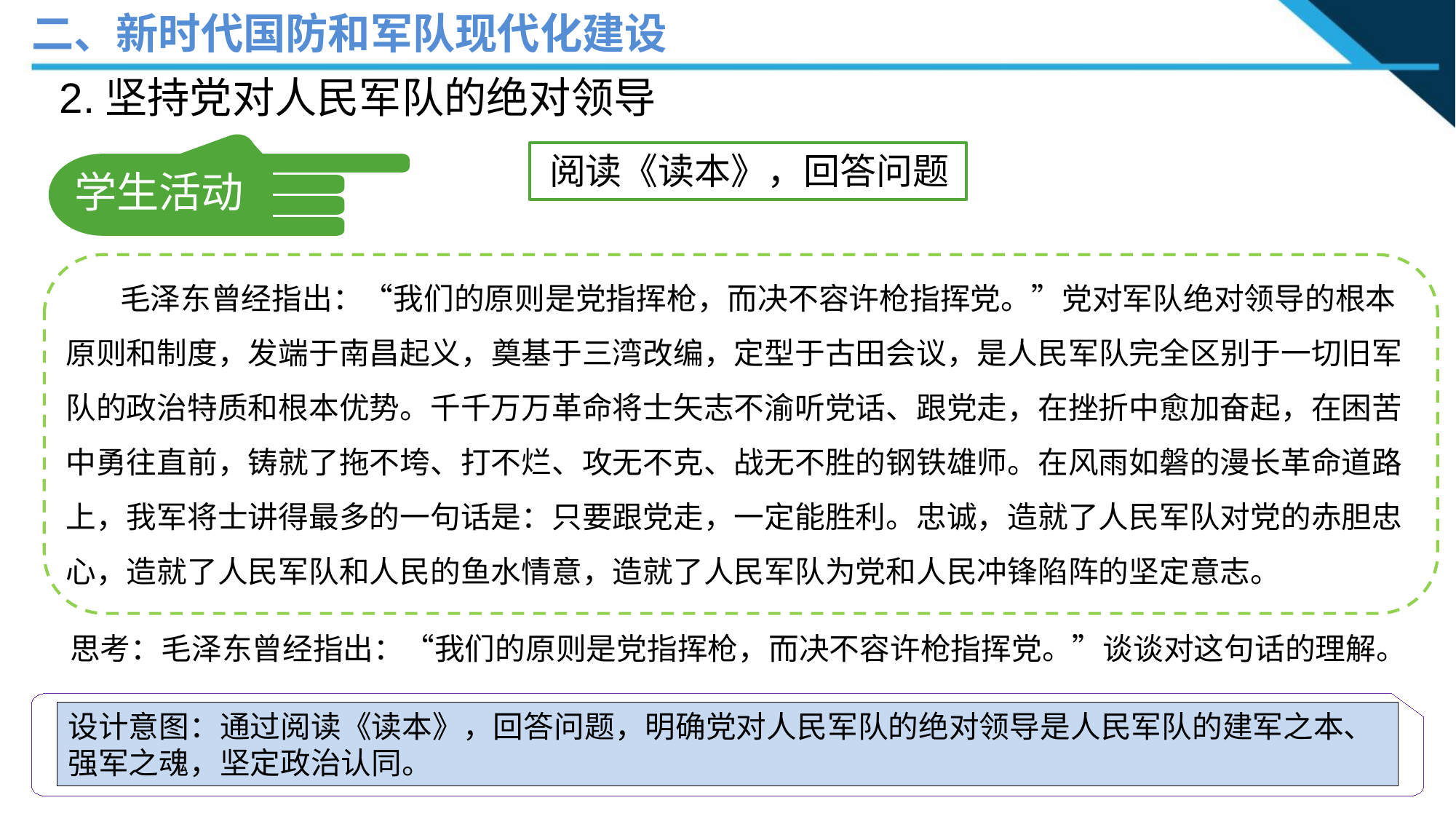

二、新时代国防和军队现代化建设

2.坚持党对人民军队的绝对领导
学生活动

阅读《读本》，回答问题

       毛泽东曾经指出：“我们的原则是党指挥枪，而决不容许枪指挥党。”党对军队绝对领导的根本原则和制度，发端于南昌起义，奠基于三湾改编，定型于古田会议，是人民军队完全区别于一切旧军队的政治特质和根本优势。千千万万革命将士矢志不渝听党话、跟党走，在挫折中愈加奋起，在困苦中勇往直前，铸就了拖不垮、打不烂、攻无不克、战无不胜的钢铁雄师。在风雨如磐的漫长革命道路上，我军将士讲得最多的一句话是：只要跟党走，一定能胜利。忠诚，造就了人民军队对党的赤胆忠心，造就了人民军队和人民的鱼水情意，造就了人民军队为党和人民冲锋陷阵的坚定意志。
思考：毛泽东曾经指出：“我们的原则是党指挥枪，而决不容许枪指挥党。”谈谈对这句话的理解。

设计意图：通过阅读《读本》，回答问题，明确党对人民军队的绝对领导是人民军队的建军之本、强军之魂，坚定政治认同。